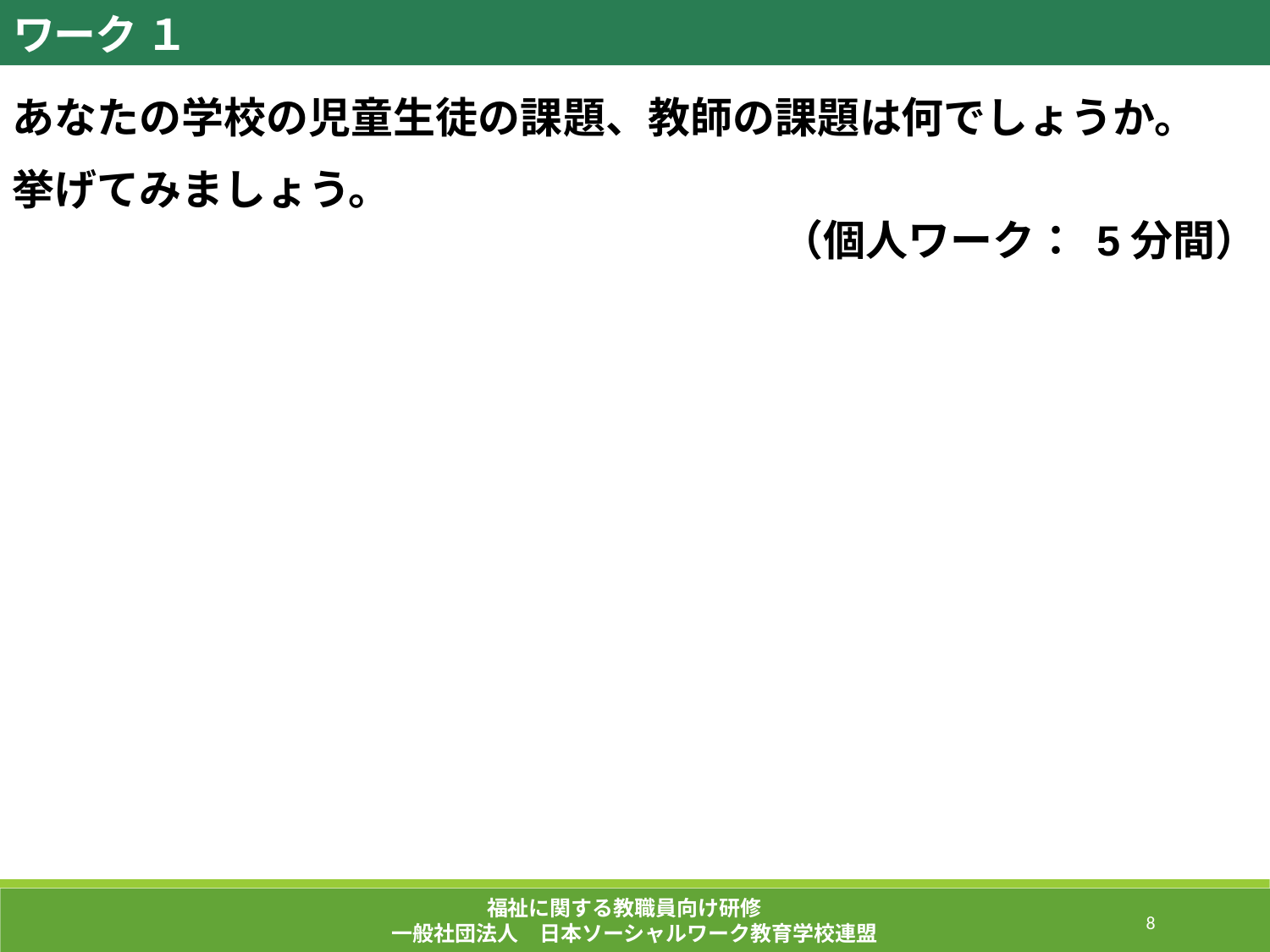

ワーク １
あなたの学校の児童生徒の課題、教師の課題は何でしょうか。
挙げてみましょう。
（個人ワーク： 5分間）
福祉に関する教職員向け研修
一般社団法人　日本ソーシャルワーク教育学校連盟
8